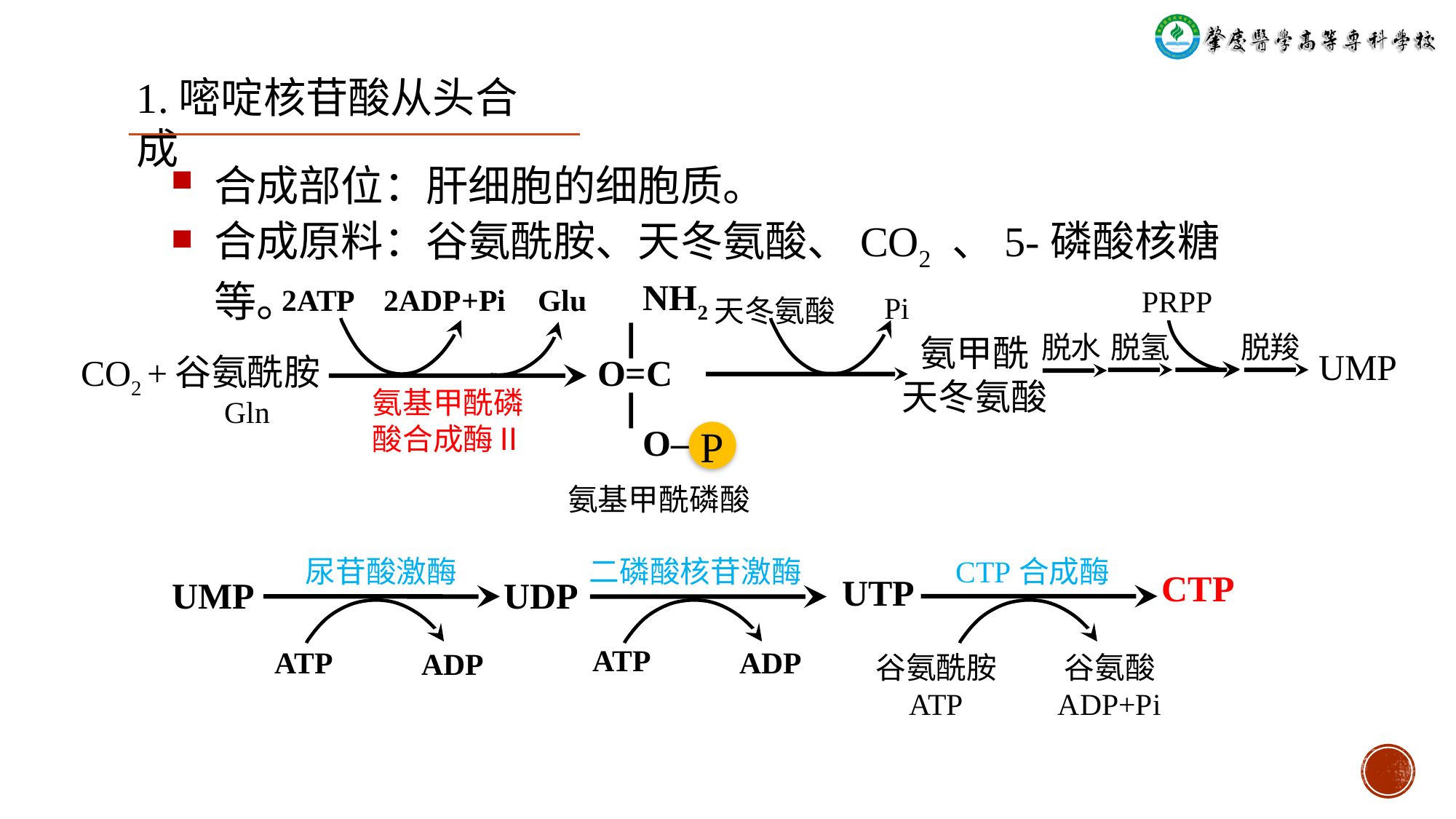

1.嘧啶核苷酸从头合成
合成部位：肝细胞的细胞质。
合成原料：谷氨酰胺、天冬氨酸、CO2 、5-磷酸核糖等。
PRPP
Pi
2ATP
2ADP+Pi
Glu
天冬氨酸
     NH2
   ∣
O=C
   ∣
     O‒

脱水
脱氢
脱羧
氨甲酰
天冬氨酸
UMP
谷氨酰胺
Gln
CO2 +

氨基甲酰磷酸合成酶Ⅱ
P
氨基甲酰磷酸
尿苷酸激酶
二磷酸核苷激酶
CTP合成酶

CTP
UTP
UMP
UDP

ATP
ATP
ADP
ADP
谷氨酰胺
ATP
谷氨酸
ADP+Pi